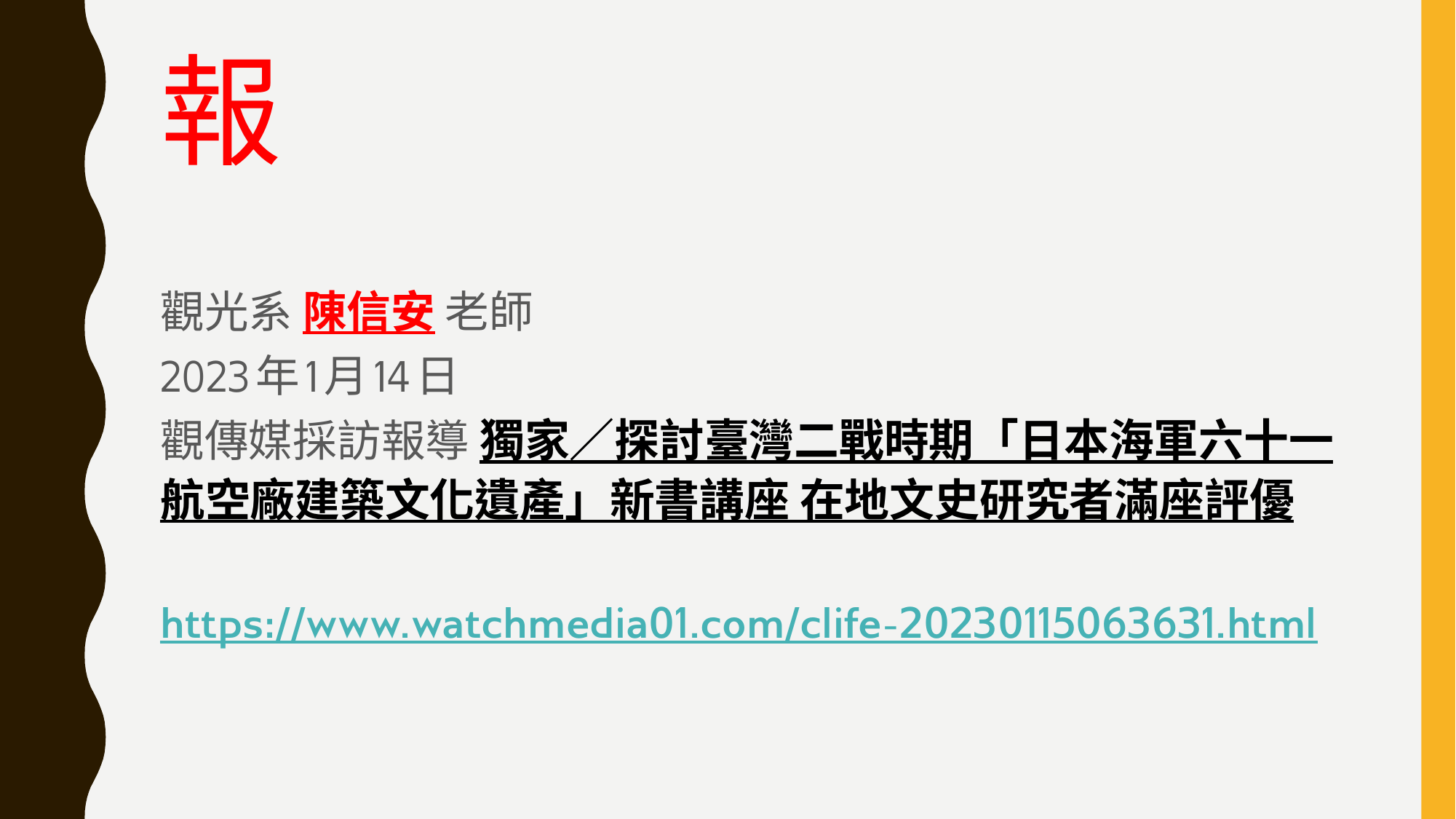

# 報
觀光系 陳信安 老師
2023年1月14日
觀傳媒採訪報導 獨家／探討臺灣二戰時期「日本海軍六十一航空廠建築文化遺產」新書講座 在地文史研究者滿座評優

https://www.watchmedia01.com/clife-20230115063631.html